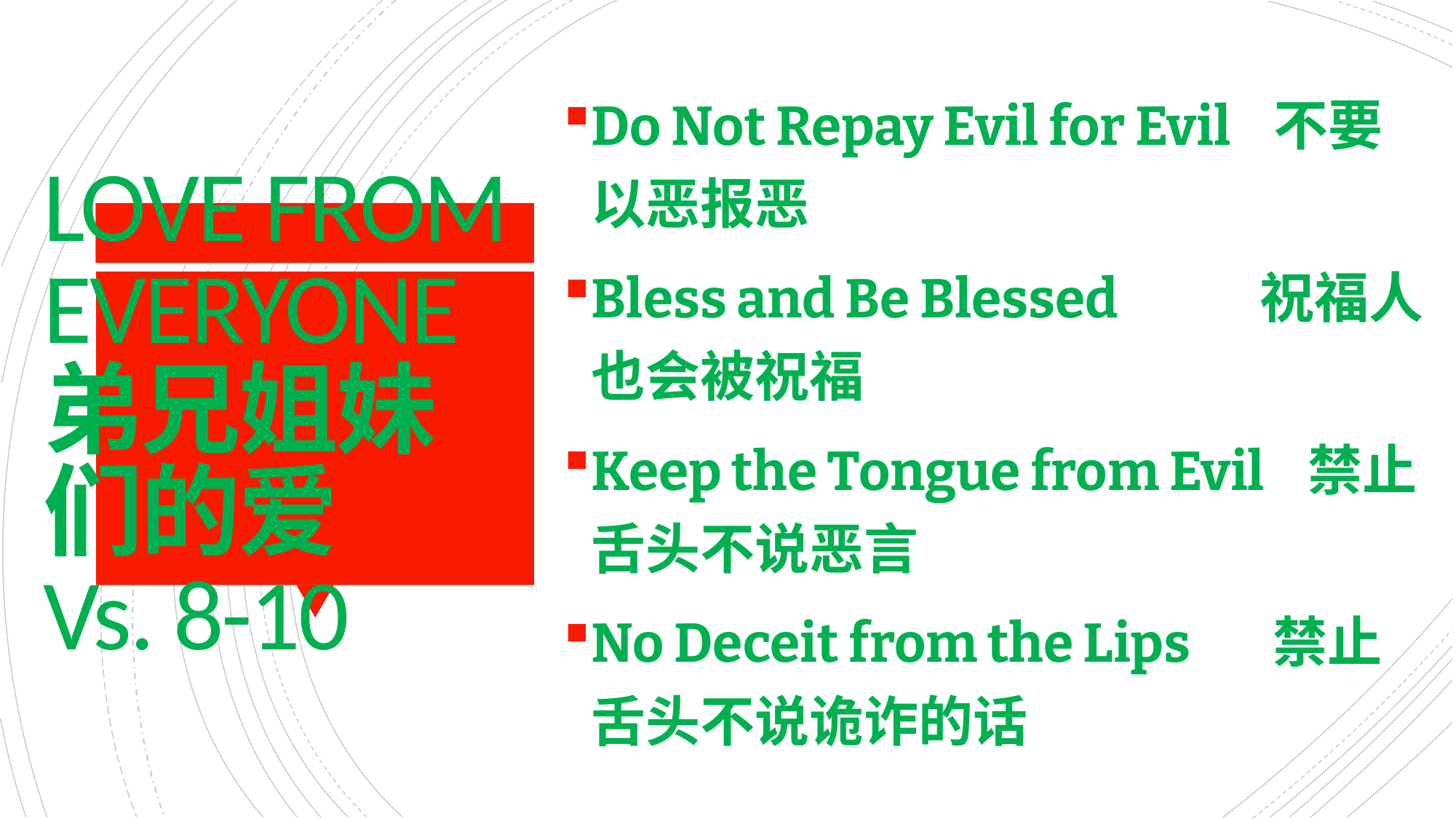

# LOVE FROM EVERYONE 弟兄姐妹们的爱 Vs. 8-10
Do Not Repay Evil for Evil   不要以恶报恶
Bless and Be Blessed             祝福人也会被祝福
Keep the Tongue from Evil   禁止舌头不说恶言
No Deceit from the Lips       禁止舌头不说诡诈的话